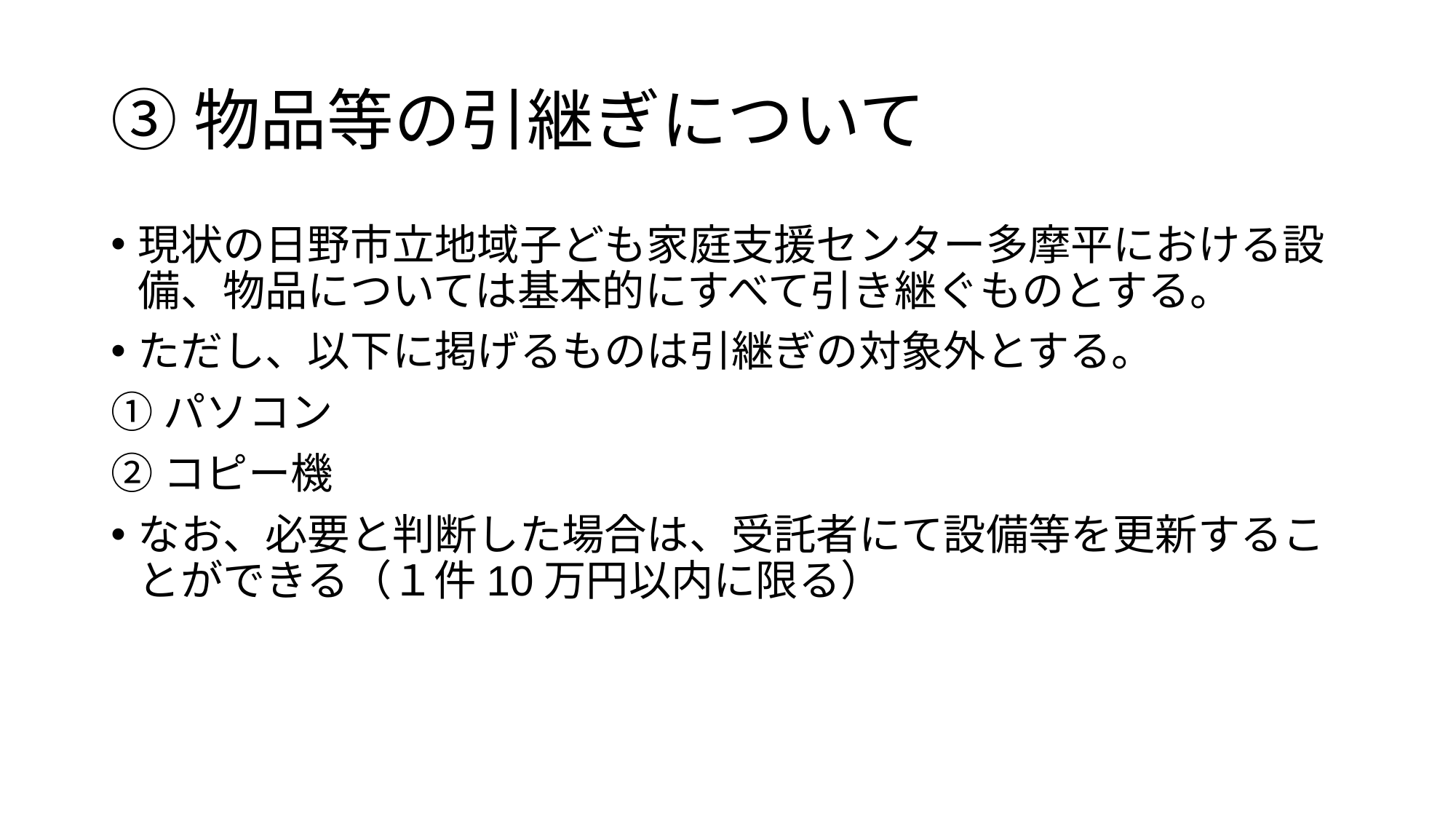

# ③物品等の引継ぎについて
現状の日野市立地域子ども家庭支援センター多摩平における設備、物品については基本的にすべて引き継ぐものとする。
ただし、以下に掲げるものは引継ぎの対象外とする。
①パソコン
②コピー機
なお、必要と判断した場合は、受託者にて設備等を更新することができる（１件10万円以内に限る）